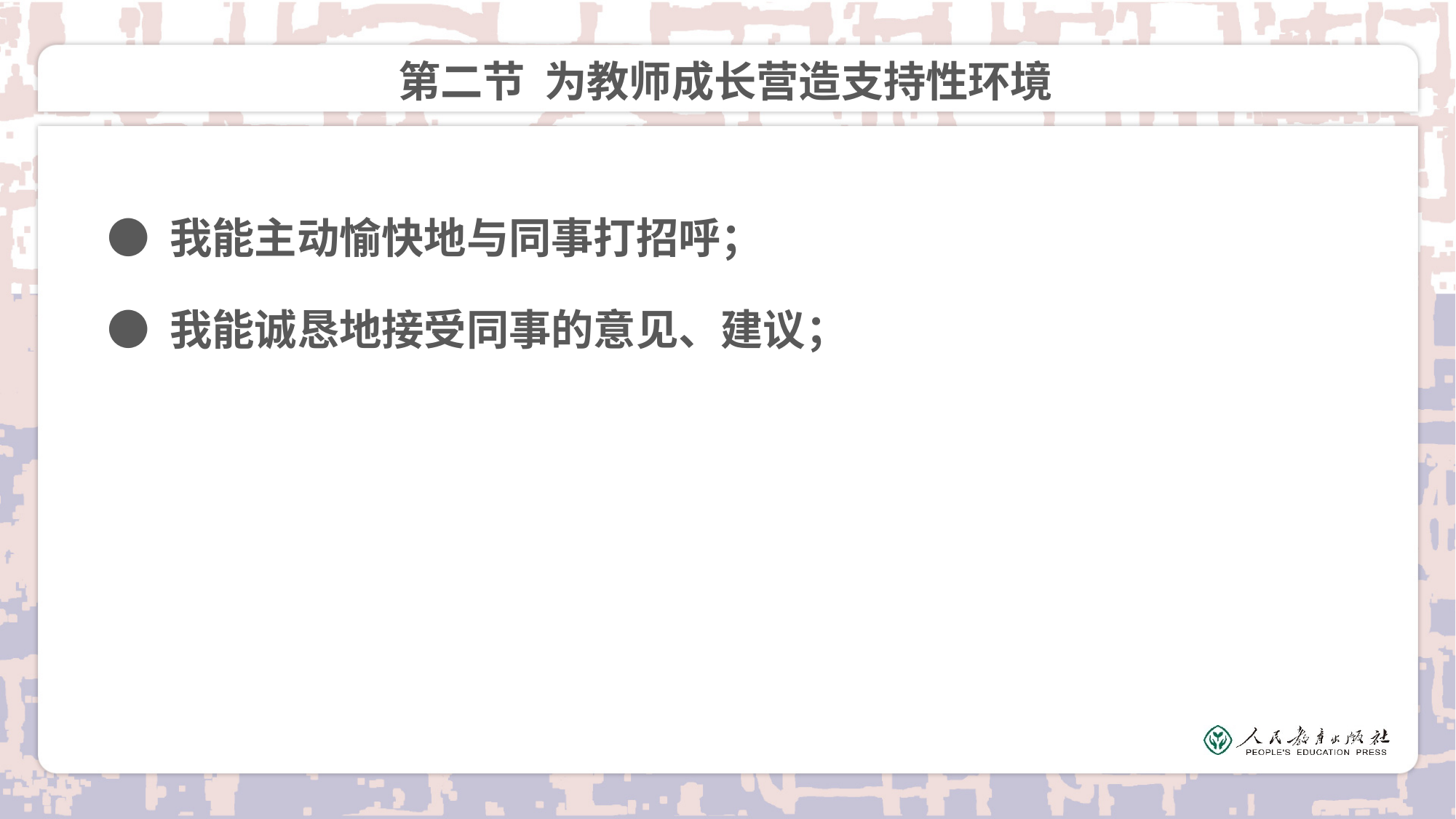

# 第二节  为教师成长营造支持性环境
● 我能主动愉快地与同事打招呼；
● 我能诚恳地接受同事的意见、建议；